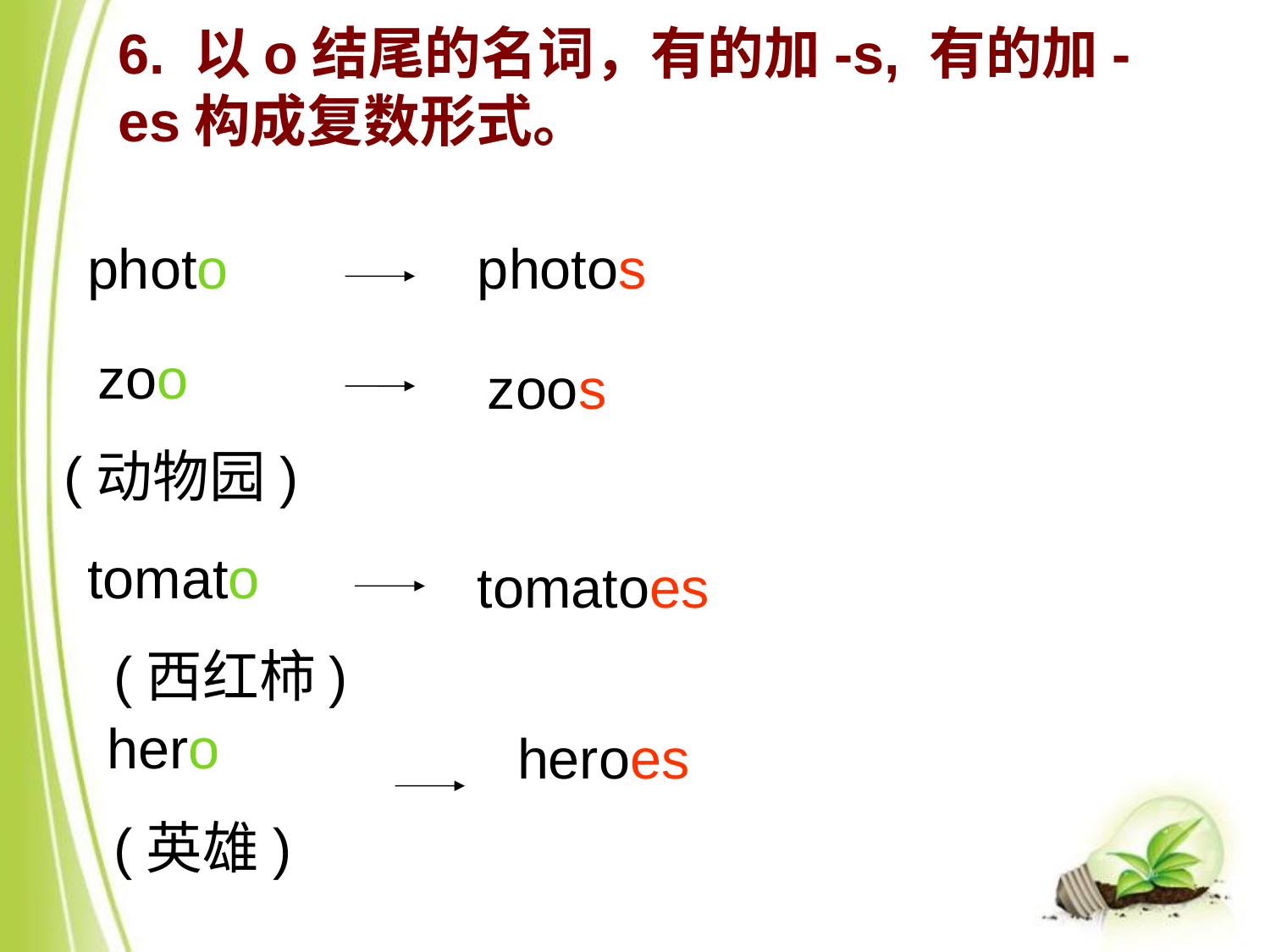

# 6. 以o结尾的名词，有的加-s, 有的加-es构成复数形式。
photo
photos

zoo
(动物园)
zoos

tomato
(西红柿)
tomatoes

hero
(英雄)
heroes